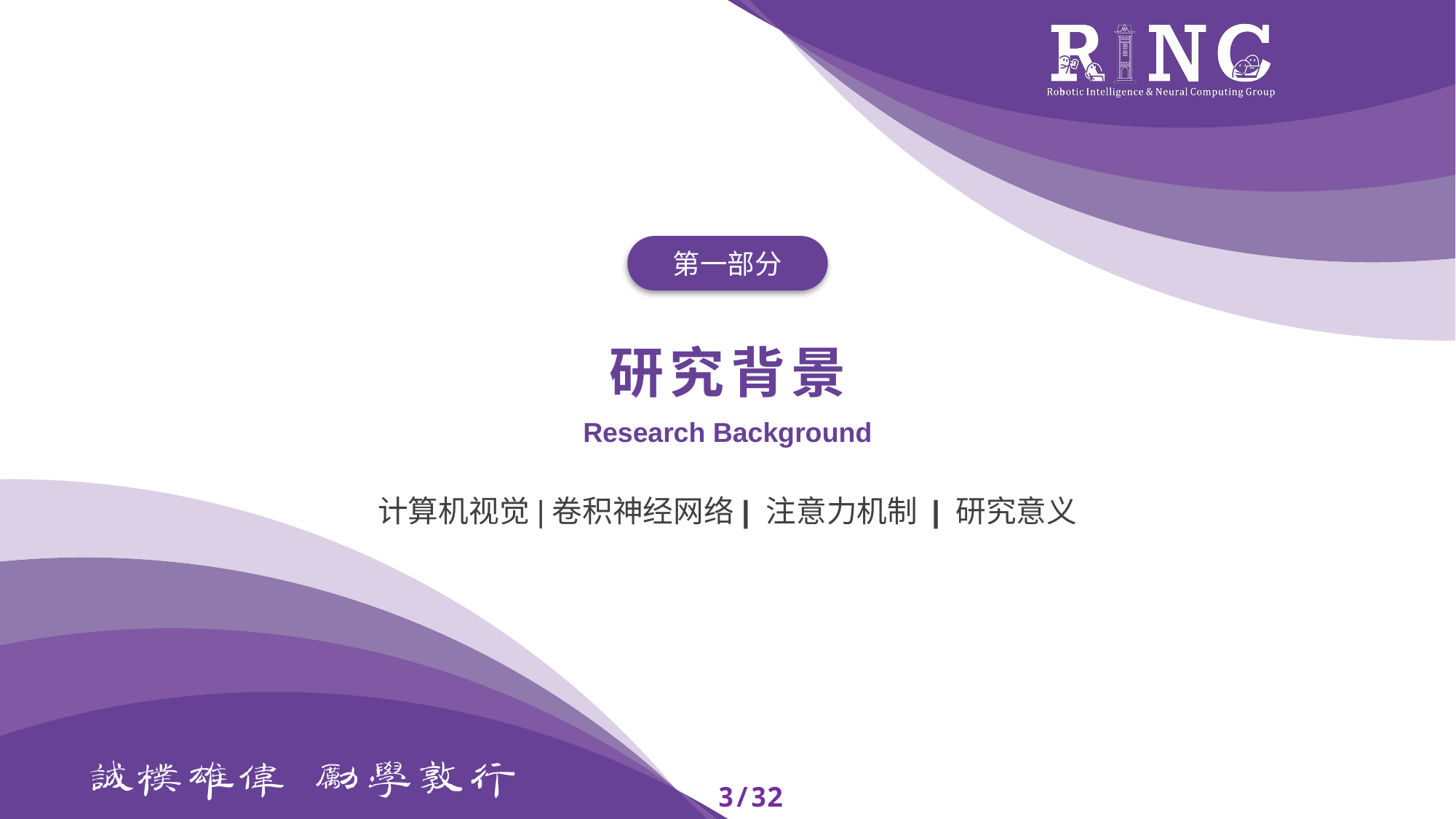

第一部分
研究背景
Research Background
计算机视觉|卷积神经网络| 注意力机制 | 研究意义
3/32